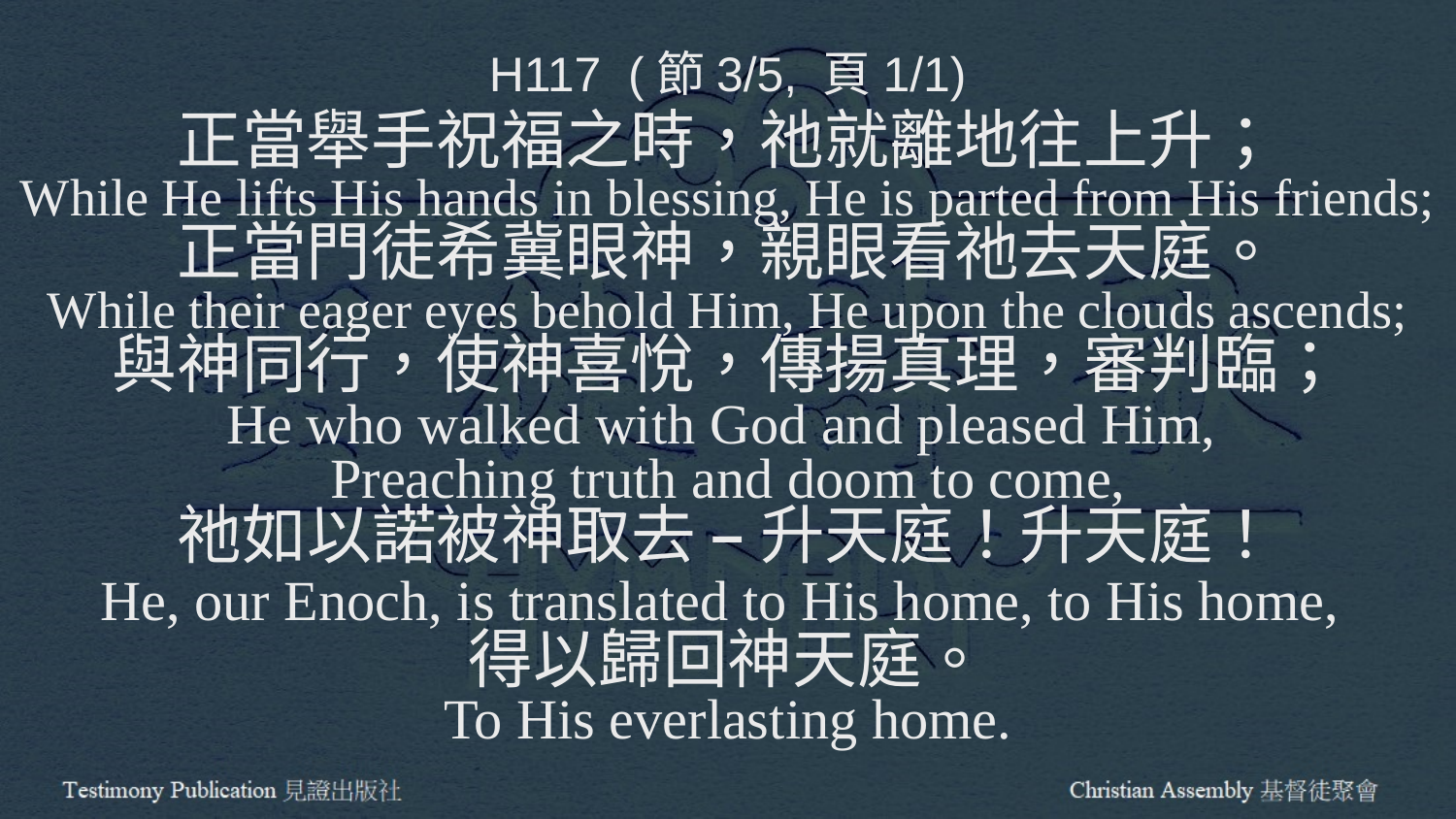

H117  (節3/5, 頁1/1)
正當舉手祝福之時，祂就離地往上升；
While He lifts His hands in blessing, He is parted from His friends;
正當門徒希冀眼神，親眼看祂去天庭。
While their eager eyes behold Him, He upon the clouds ascends;
與神同行，使神喜悅，傳揚真理，審判臨；
He who walked with God and pleased Him,
Preaching truth and doom to come,
祂如以諾被神取去 – 升天庭！升天庭！
He, our Enoch, is translated to His home, to His home,
得以歸回神天庭。
To His everlasting home.